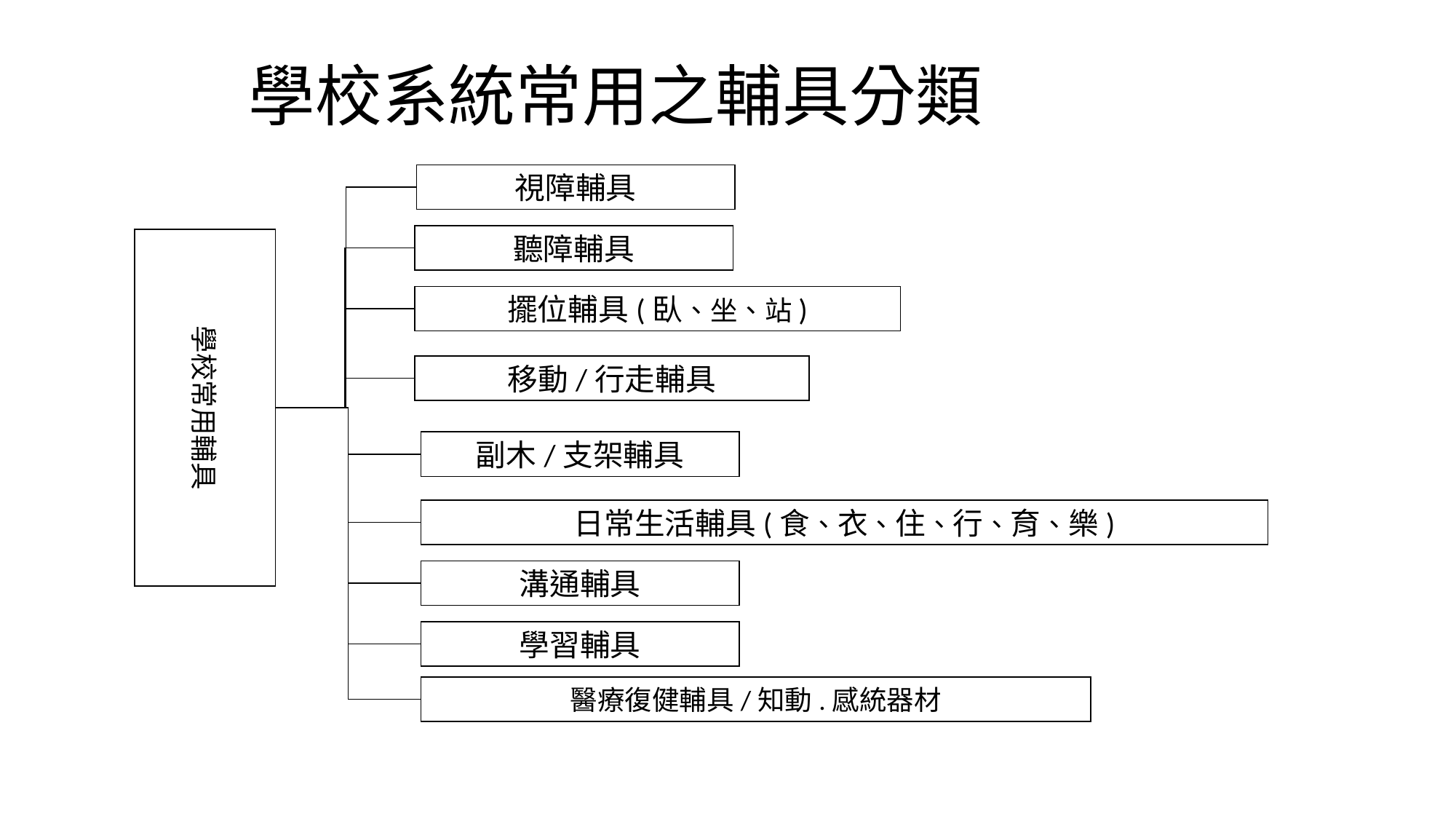

# 學校系統常用之輔具分類
視障輔具
聽障輔具
學校常用輔具
擺位輔具(臥、坐、站)
移動/行走輔具
副木/支架輔具
日常生活輔具(食、衣、住、行、育、樂)
溝通輔具
學習輔具
醫療復健輔具/知動.感統器材